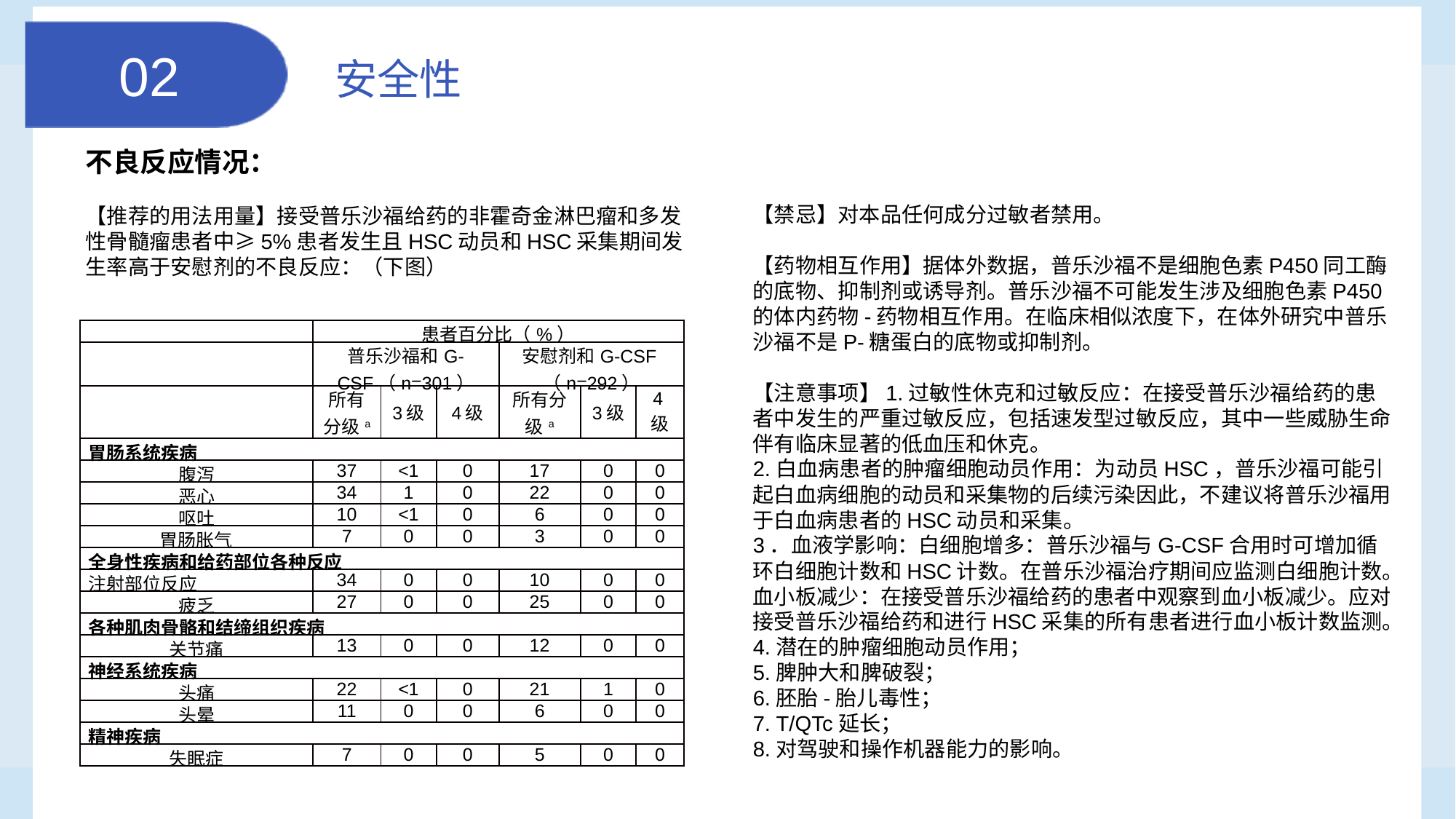

02
安全性

不良反应情况：

【推荐的用法用量】接受普乐沙福给药的非霍奇金淋巴瘤和多发性骨髓瘤患者中≥5%患者发生且HSC动员和HSC采集期间发生率高于安慰剂的不良反应：（下图）
【禁忌】对本品任何成分过敏者禁用。

【药物相互作用】据体外数据，普乐沙福不是细胞色素P450同工酶的底物、抑制剂或诱导剂。普乐沙福不可能发生涉及细胞色素P450的体内药物-药物相互作用。在临床相似浓度下，在体外研究中普乐沙福不是P-糖蛋白的底物或抑制剂。

【注意事项】1.过敏性休克和过敏反应：在接受普乐沙福给药的患者中发生的严重过敏反应，包括速发型过敏反应，其中一些威胁生命伴有临床显著的低血压和休克。
2.白血病患者的肿瘤细胞动员作用：为动员HSC，普乐沙福可能引起白血病细胞的动员和采集物的后续污染因此，不建议将普乐沙福用于白血病患者的HSC动员和采集。
3．血液学影响：白细胞增多：普乐沙福与G-CSF合用时可增加循环白细胞计数和HSC计数。在普乐沙福治疗期间应监测白细胞计数。血小板减少：在接受普乐沙福给药的患者中观察到血小板减少。应对接受普乐沙福给药和进行HSC采集的所有患者进行血小板计数监测。
4.潜在的肿瘤细胞动员作用；
5.脾肿大和脾破裂；
6.胚胎-胎儿毒性；
7. T/QTc延长；
8.对驾驶和操作机器能力的影响。

|  | 患者百分比（%） |  |  |  |  |  |
| --- | --- | --- | --- | --- | --- | --- |
|  | 普乐沙福和G-CSF（n=301） |  |  | 安慰剂和G-CSF（n=292） |  |  |
|  | 所有分级a | 3级 | 4级 | 所有分级a | 3级 | 4级 |
| 胃肠系统疾病 |  |  |  |  |  |  |
| 腹泻 | 37 | <1 | 0 | 17 | 0 | 0 |
| 恶心 | 34 | 1 | 0 | 22 | 0 | 0 |
| 呕吐 | 10 | <1 | 0 | 6 | 0 | 0 |
| 胃肠胀气 | 7 | 0 | 0 | 3 | 0 | 0 |
| 全身性疾病和给药部位各种反应 |  |  |  |  |  |  |
| 注射部位反应 | 34 | 0 | 0 | 10 | 0 | 0 |
| 疲乏 | 27 | 0 | 0 | 25 | 0 | 0 |
| 各种肌肉骨骼和结缔组织疾病 |  |  |  |  |  |  |
| 关节痛 | 13 | 0 | 0 | 12 | 0 | 0 |
| 神经系统疾病 |  |  |  |  |  |  |
| 头痛 | 22 | <1 | 0 | 21 | 1 | 0 |
| 头晕 | 11 | 0 | 0 | 6 | 0 | 0 |
| 精神疾病 |  |  |  |  |  |  |
| 失眠症 | 7 | 0 | 0 | 5 | 0 | 0 |